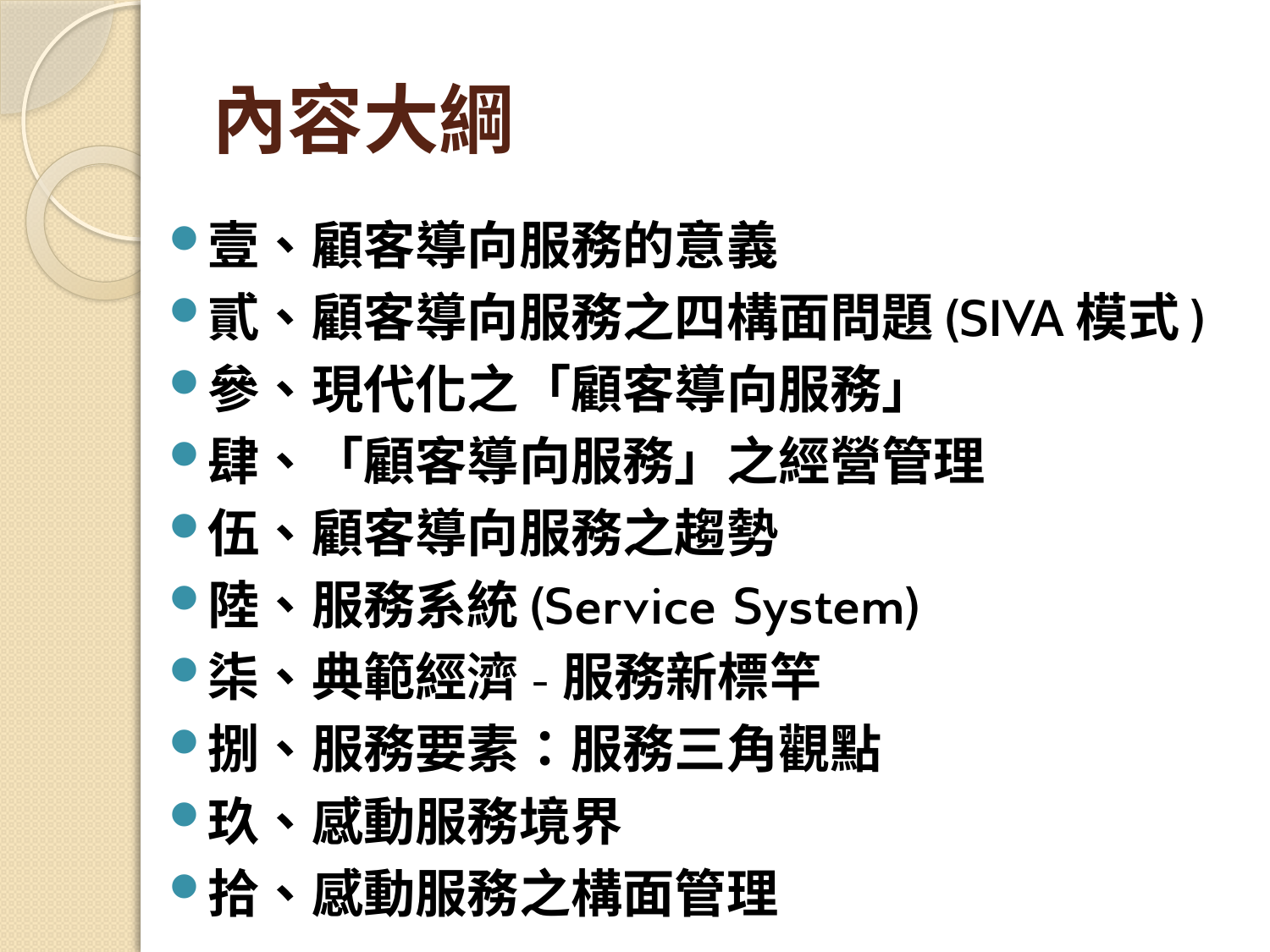

# 內容大綱
壹、顧客導向服務的意義
貳、顧客導向服務之四構面問題(SIVA模式)
參、現代化之「顧客導向服務」
肆、「顧客導向服務」之經營管理
伍、顧客導向服務之趨勢
陸、服務系統(Service System)
柒、典範經濟-服務新標竿
捌、服務要素：服務三角觀點
玖、感動服務境界
拾、感動服務之構面管理